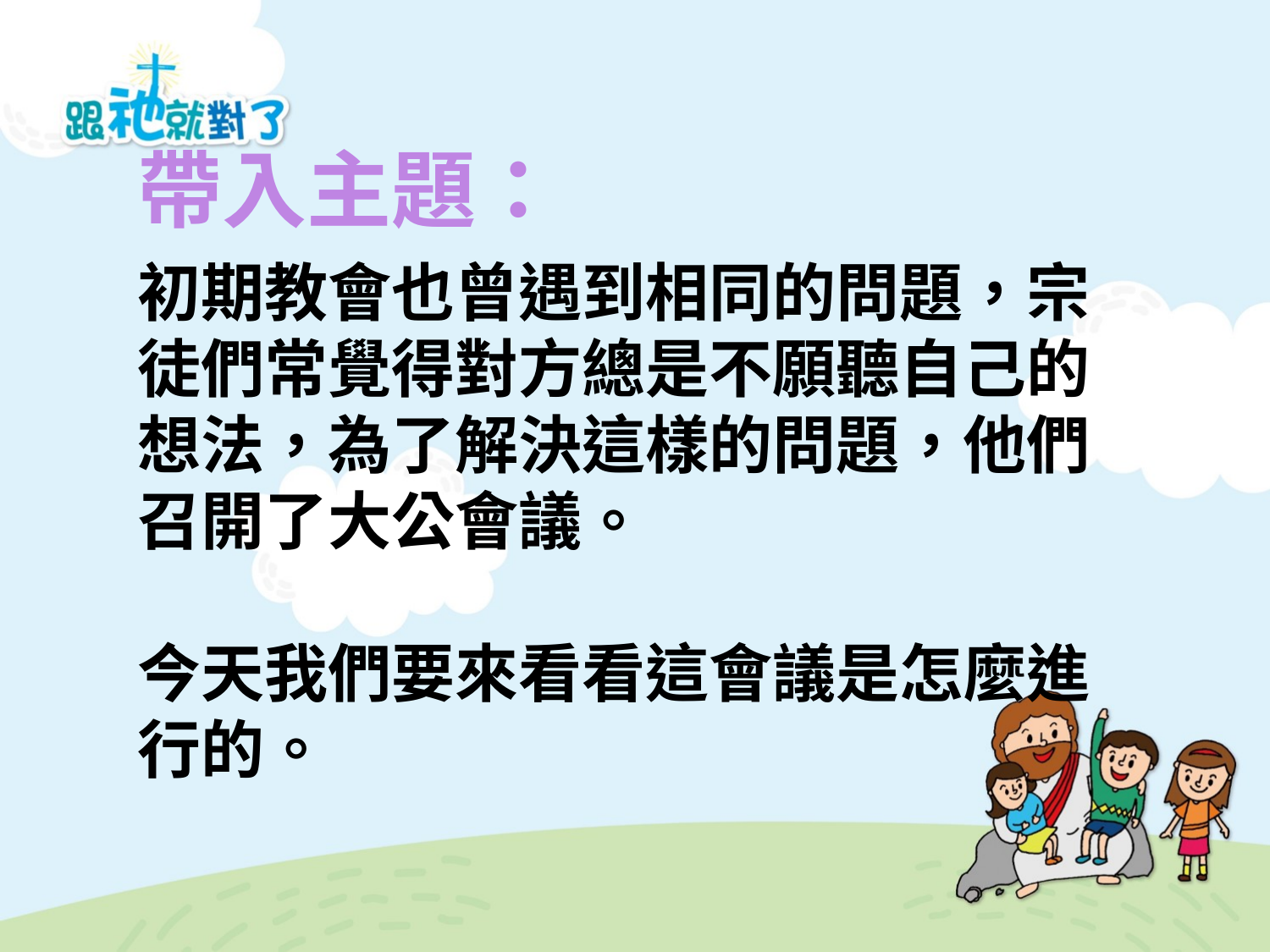

帶入主題：
初期教會也曾遇到相同的問題，宗徒們常覺得對方總是不願聽自己的想法，為了解決這樣的問題，他們召開了大公會議。

今天我們要來看看這會議是怎麼進行的。